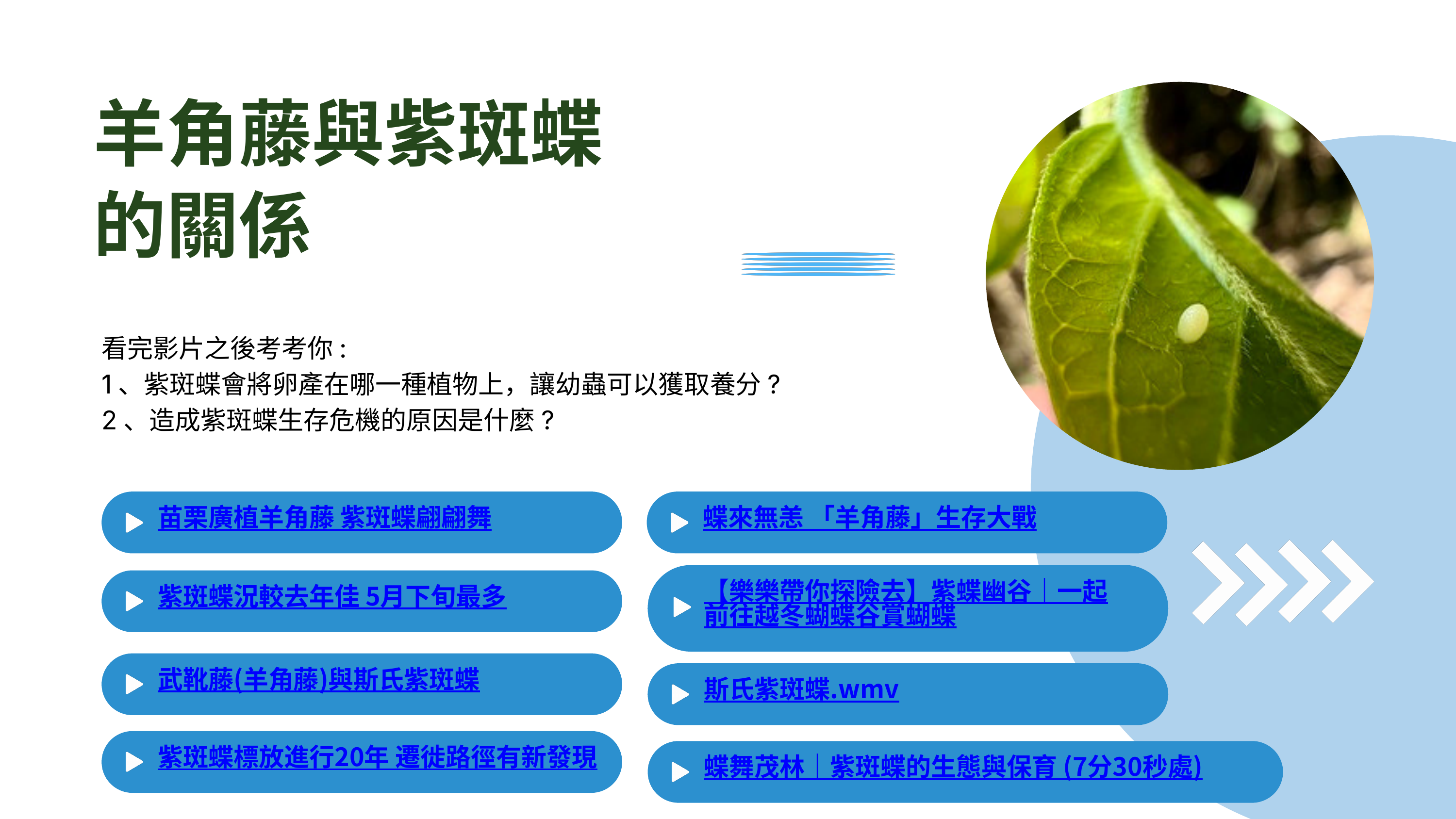

羊角藤與紫斑蝶的關係

看完影片之後考考你:
1、紫斑蝶會將卵產在哪一種植物上，讓幼蟲可以獲取養分?
2、造成紫斑蝶生存危機的原因是什麼?

苗栗廣植羊角藤 紫斑蝶翩翩舞
蝶來無恙 「羊角藤」生存大戰

【樂樂帶你探險去】紫蝶幽谷｜一起前往越冬蝴蝶谷賞蝴蝶
紫斑蝶況較去年佳 5月下旬最多

武靴藤(羊角藤)與斯氏紫斑蝶

斯氏紫斑蝶.wmv

紫斑蝶標放進行20年 遷徙路徑有新發現

蝶舞茂林｜紫斑蝶的生態與保育 (7分30秒處)